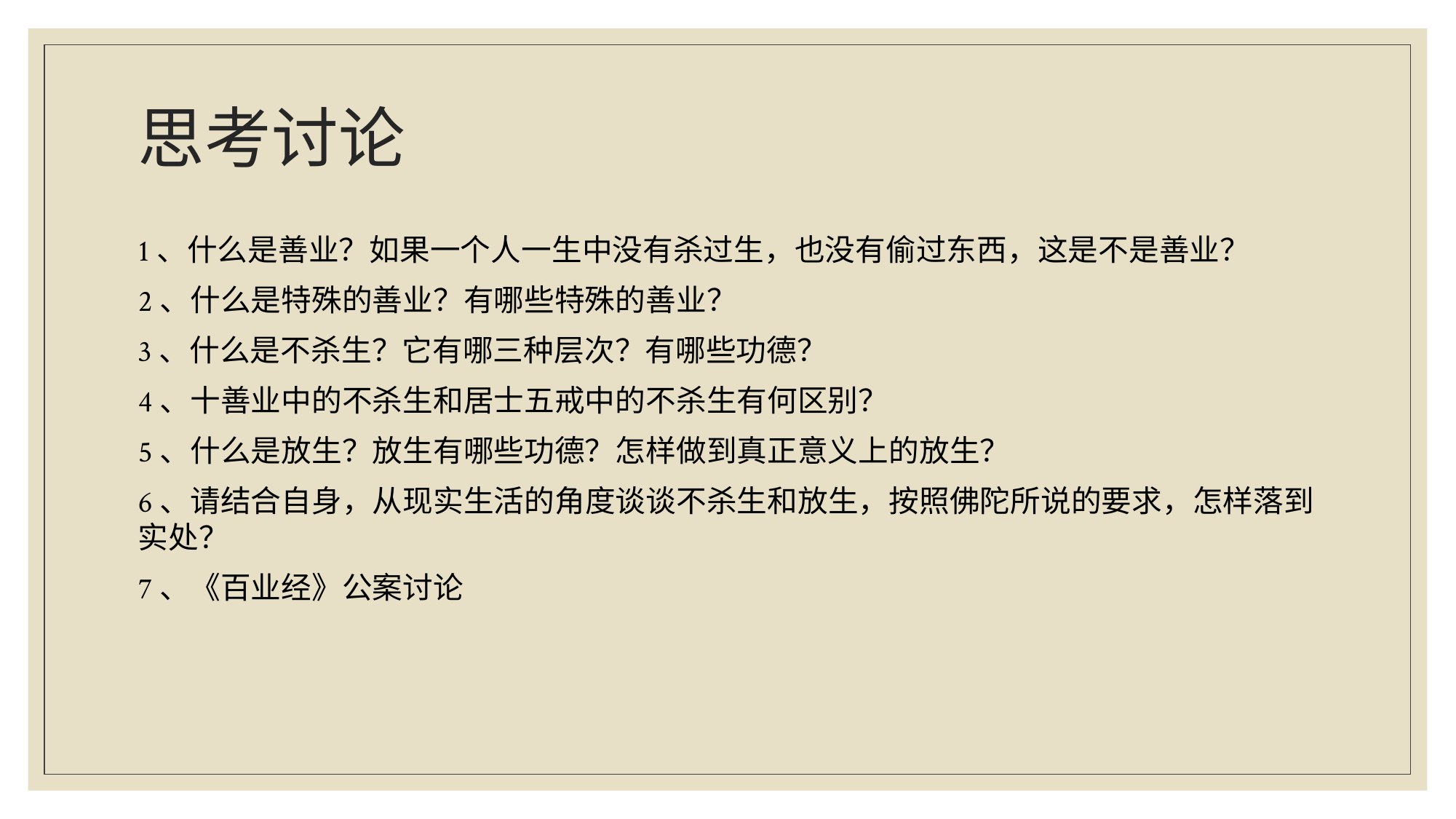

# 思考讨论
1、什么是善业？如果一个人一生中没有杀过生，也没有偷过东西，这是不是善业？
2、什么是特殊的善业？有哪些特殊的善业？
3、什么是不杀生？它有哪三种层次？有哪些功德？
4、十善业中的不杀生和居士五戒中的不杀生有何区别？
5、什么是放生？放生有哪些功德？怎样做到真正意义上的放生？
6、请结合自身，从现实生活的角度谈谈不杀生和放生，按照佛陀所说的要求，怎样落到实处？
7、《百业经》公案讨论